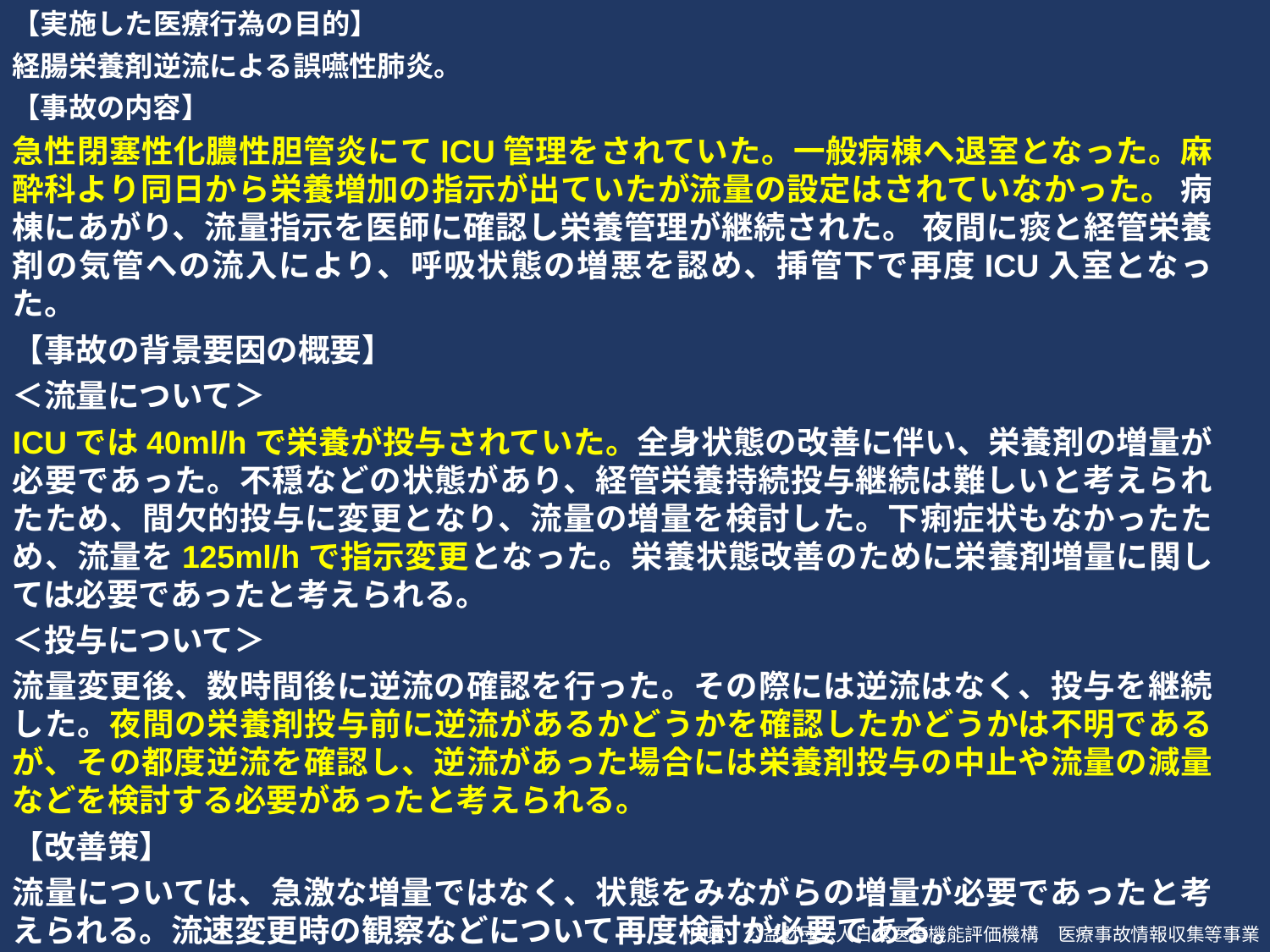

【実施した医療行為の目的】
経腸栄養剤逆流による誤嚥性肺炎。
【事故の内容】
急性閉塞性化膿性胆管炎にてICU管理をされていた。一般病棟へ退室となった。麻酔科より同日から栄養増加の指示が出ていたが流量の設定はされていなかった。 病棟にあがり、流量指示を医師に確認し栄養管理が継続された。 夜間に痰と経管栄養剤の気管への流入により、呼吸状態の増悪を認め、挿管下で再度ICU入室となった。
【事故の背景要因の概要】
＜流量について＞
ICUでは40ml/hで栄養が投与されていた。全身状態の改善に伴い、栄養剤の増量が必要であった。不穏などの状態があり、経管栄養持続投与継続は難しいと考えられたため、間欠的投与に変更となり、流量の増量を検討した。下痢症状もなかったため、流量を125ml/hで指示変更となった。栄養状態改善のために栄養剤増量に関しては必要であったと考えられる。
＜投与について＞
流量変更後、数時間後に逆流の確認を行った。その際には逆流はなく、投与を継続した。夜間の栄養剤投与前に逆流があるかどうかを確認したかどうかは不明であるが、その都度逆流を確認し、逆流があった場合には栄養剤投与の中止や流量の減量などを検討する必要があったと考えられる。
【改善策】
流量については、急激な増量ではなく、状態をみながらの増量が必要であったと考えられる。流速変更時の観察などについて再度検討が必要である。

出典：公益財団法人日本医療機能評価機構　医療事故情報収集等事業